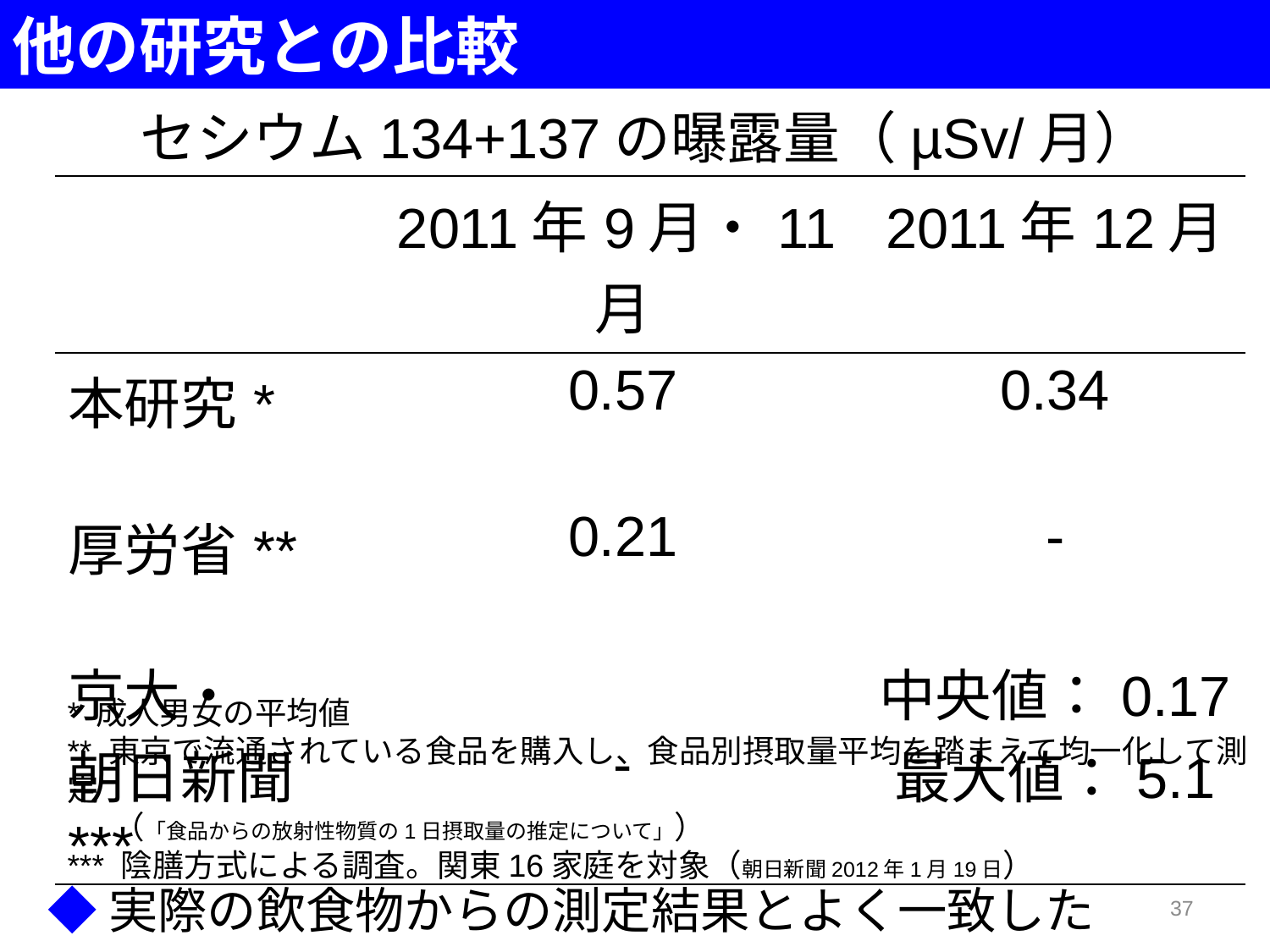

他の研究との比較
セシウム134+137の曝露量（µSv/月）
|  | 2011年9月・11月 | 2011年12月 |
| --- | --- | --- |
| 本研究\* | 0.57 | 0.34 |
|  |  |  |
| 厚労省\*\* | 0.21 | - |
|  |  |  |
| 京大・ 朝日新聞\*\*\* | - | 中央値：0.17 最大値：5.1 |
* 成人男女の平均値
** 東京で流通されている食品を購入し、食品別摂取量平均を踏まえて均一化して測定
　  （「食品からの放射性物質の1日摂取量の推定について」）
*** 陰膳方式による調査。関東16家庭を対象（朝日新聞2012年1月19日）
◆実際の飲食物からの測定結果とよく一致した
37